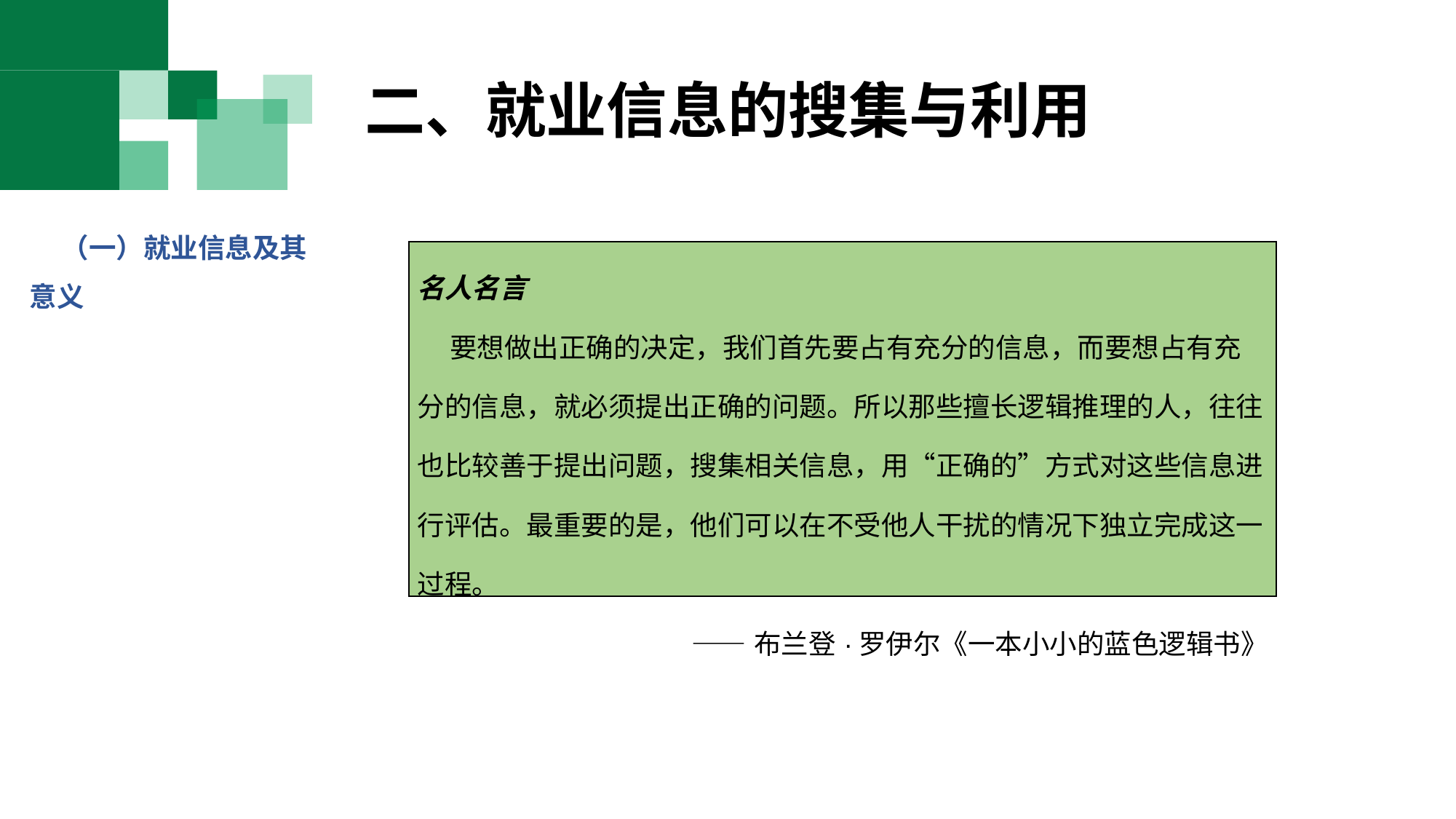

二、就业信息的搜集与利用

（一）就业信息及其意义
| 名人名言 要想做出正确的决定，我们首先要占有充分的信息，而要想占有充分的信息，就必须提出正确的问题。所以那些擅长逻辑推理的人，往往也比较善于提出问题，搜集相关信息，用“正确的”方式对这些信息进行评估。最重要的是，他们可以在不受他人干扰的情况下独立完成这一过程。 ——布兰登·罗伊尔《一本小小的蓝色逻辑书》 |
| --- |